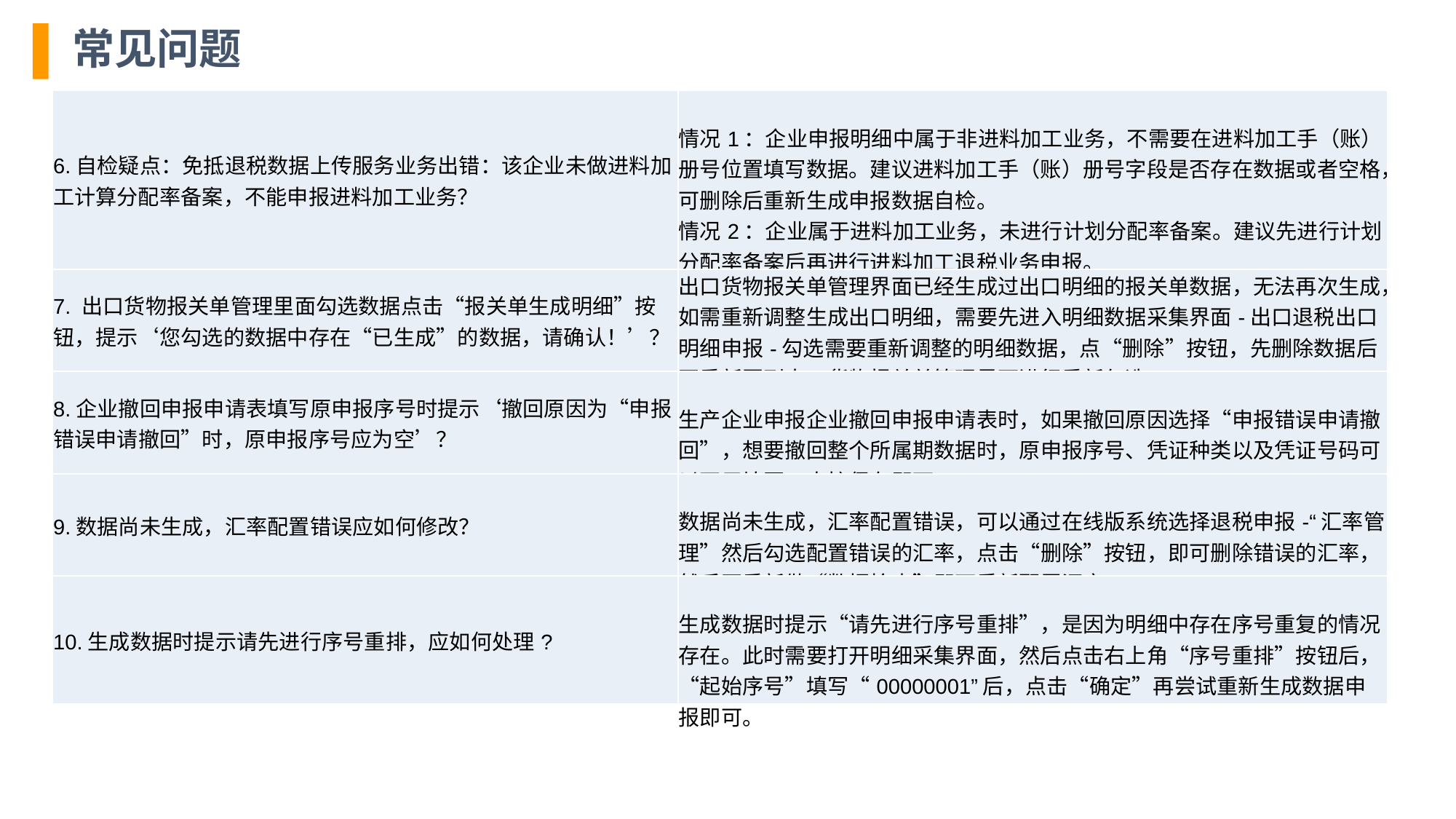

常见问题

| 6.自检疑点：免抵退税数据上传服务业务出错：该企业未做进料加工计算分配率备案，不能申报进料加工业务？ | 情况1：企业申报明细中属于非进料加工业务，不需要在进料加工手（账）册号位置填写数据。建议进料加工手（账）册号字段是否存在数据或者空格，可删除后重新生成申报数据自检。 情况2：企业属于进料加工业务，未进行计划分配率备案。建议先进行计划分配率备案后再进行进料加工退税业务申报。 |
| --- | --- |
| 7. 出口货物报关单管理里面勾选数据点击“报关单生成明细”按钮，提示‘您勾选的数据中存在“已生成”的数据，请确认！’？ | 出口货物报关单管理界面已经生成过出口明细的报关单数据，无法再次生成，如需重新调整生成出口明细，需要先进入明细数据采集界面-出口退税出口明细申报-勾选需要重新调整的明细数据，点“删除”按钮，先删除数据后再重新回到出口货物报关单管理界面进行重新勾选。 |
| 8.企业撤回申报申请表填写原申报序号时提示‘撤回原因为“申报错误申请撤回”时，原申报序号应为空’？ | 生产企业申报企业撤回申报申请表时，如果撤回原因选择“申报错误申请撤回”，想要撤回整个所属期数据时，原申报序号、凭证种类以及凭证号码可以不用填写，直接保存即可。 |
| 9.数据尚未生成，汇率配置错误应如何修改？ | 数据尚未生成，汇率配置错误，可以通过在线版系统选择退税申报-“汇率管理”然后勾选配置错误的汇率，点击“删除”按钮，即可删除错误的汇率，然后再重新做“数据检查”即可重新配置汇率。 |
| 10.生成数据时提示请先进行序号重排，应如何处理? | 生成数据时提示“请先进行序号重排”，是因为明细中存在序号重复的情况存在。此时需要打开明细采集界面，然后点击右上角“序号重排”按钮后，“起始序号”填写“00000001”后，点击“确定”再尝试重新生成数据申报即可。 |